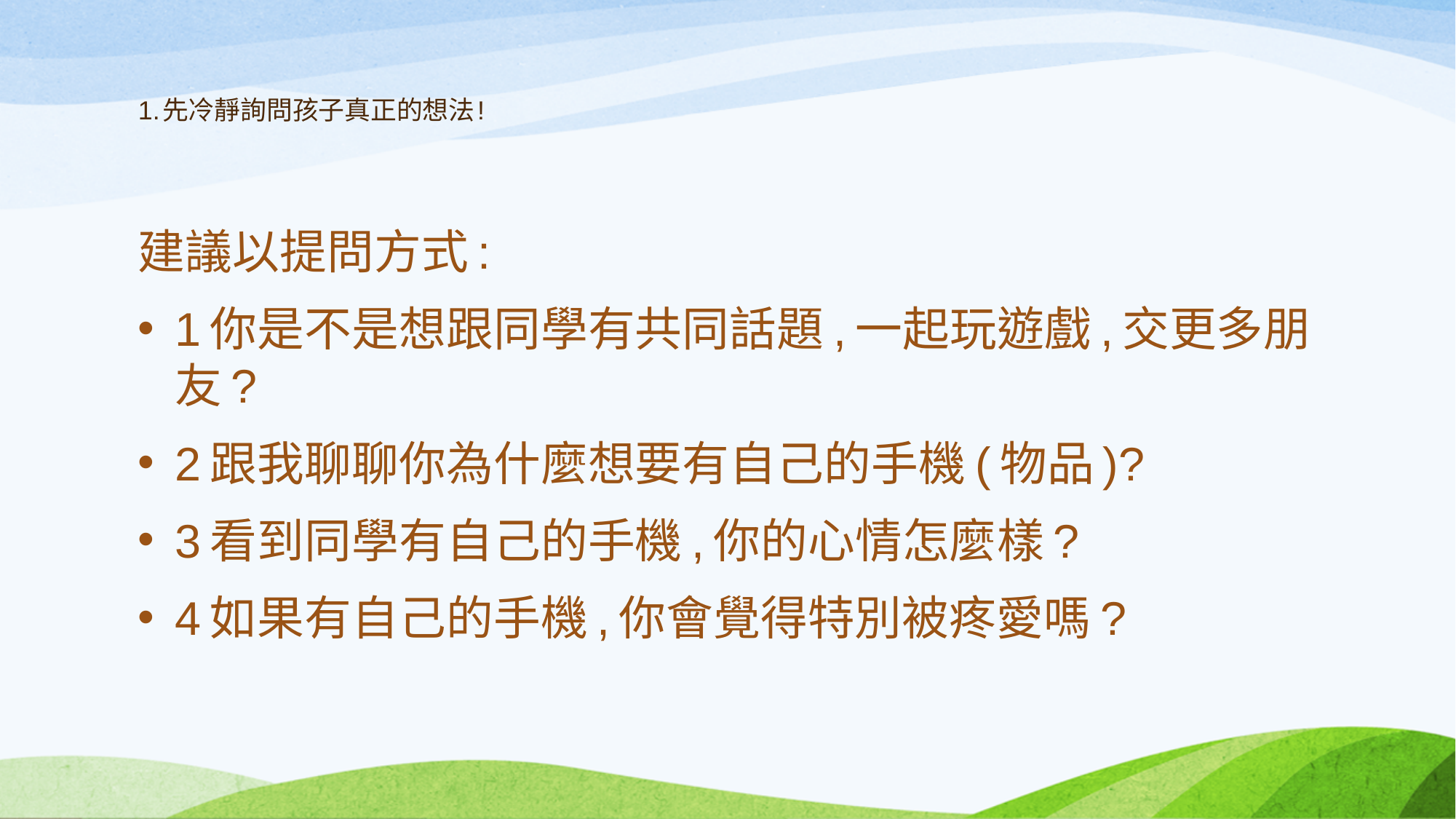

# 1.先冷靜詢問孩子真正的想法!

建議以提問方式:
1你是不是想跟同學有共同話題,一起玩遊戲,交更多朋友?
2跟我聊聊你為什麼想要有自己的手機(物品)?
3看到同學有自己的手機,你的心情怎麼樣?
4如果有自己的手機,你會覺得特別被疼愛嗎?